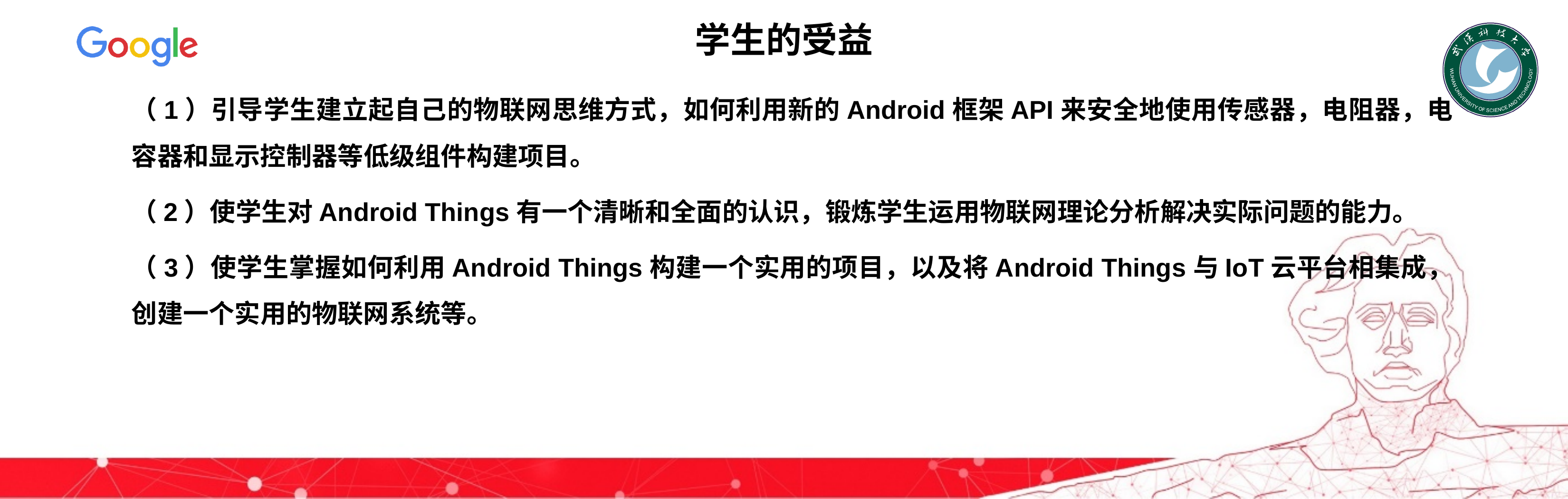

# 学生的受益
（1）引导学生建立起自己的物联网思维方式，如何利用新的Android框架API来安全地使用传感器，电阻器，电容器和显示控制器等低级组件构建项目。
（2）使学生对Android Things有一个清晰和全面的认识，锻炼学生运用物联网理论分析解决实际问题的能力。
（3）使学生掌握如何利用Android Things构建一个实用的项目，以及将Android Things与IoT云平台相集成，创建一个实用的物联网系统等。